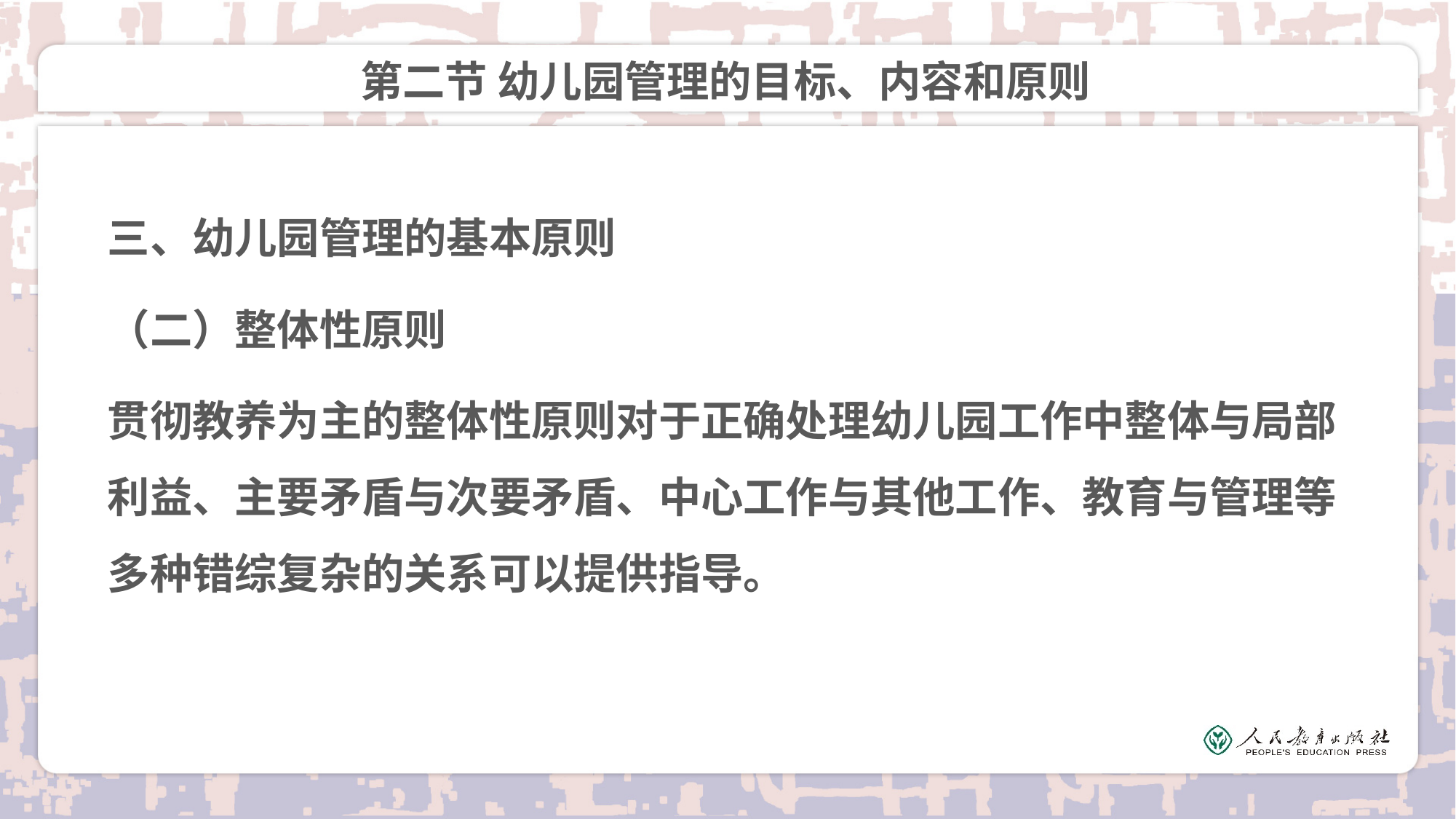

# 第二节 幼儿园管理的目标、内容和原则
三、幼儿园管理的基本原则
（二）整体性原则
贯彻教养为主的整体性原则对于正确处理幼儿园工作中整体与局部利益、主要矛盾与次要矛盾、中心工作与其他工作、教育与管理等多种错综复杂的关系可以提供指导。